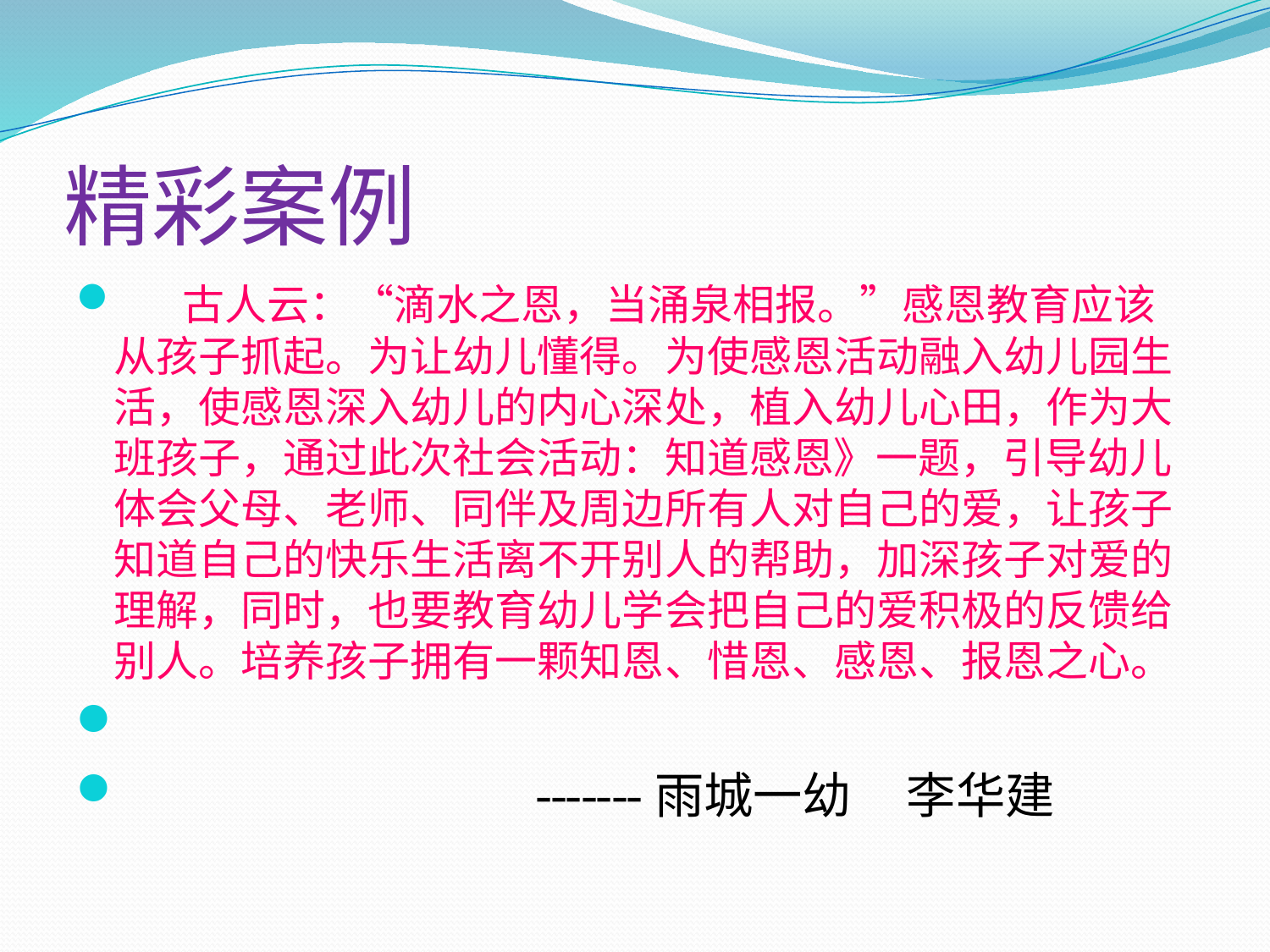

# 精彩案例
     古人云：“滴水之恩，当涌泉相报。”感恩教育应该从孩子抓起。为让幼儿懂得。为使感恩活动融入幼儿园生活，使感恩深入幼儿的内心深处，植入幼儿心田，作为大班孩子，通过此次社会活动：知道感恩》一题，引导幼儿体会父母、老师、同伴及周边所有人对自己的爱，让孩子知道自己的快乐生活离不开别人的帮助，加深孩子对爱的理解，同时，也要教育幼儿学会把自己的爱积极的反馈给别人。培养孩子拥有一颗知恩、惜恩、感恩、报恩之心。

                                -------雨城一幼     李华建